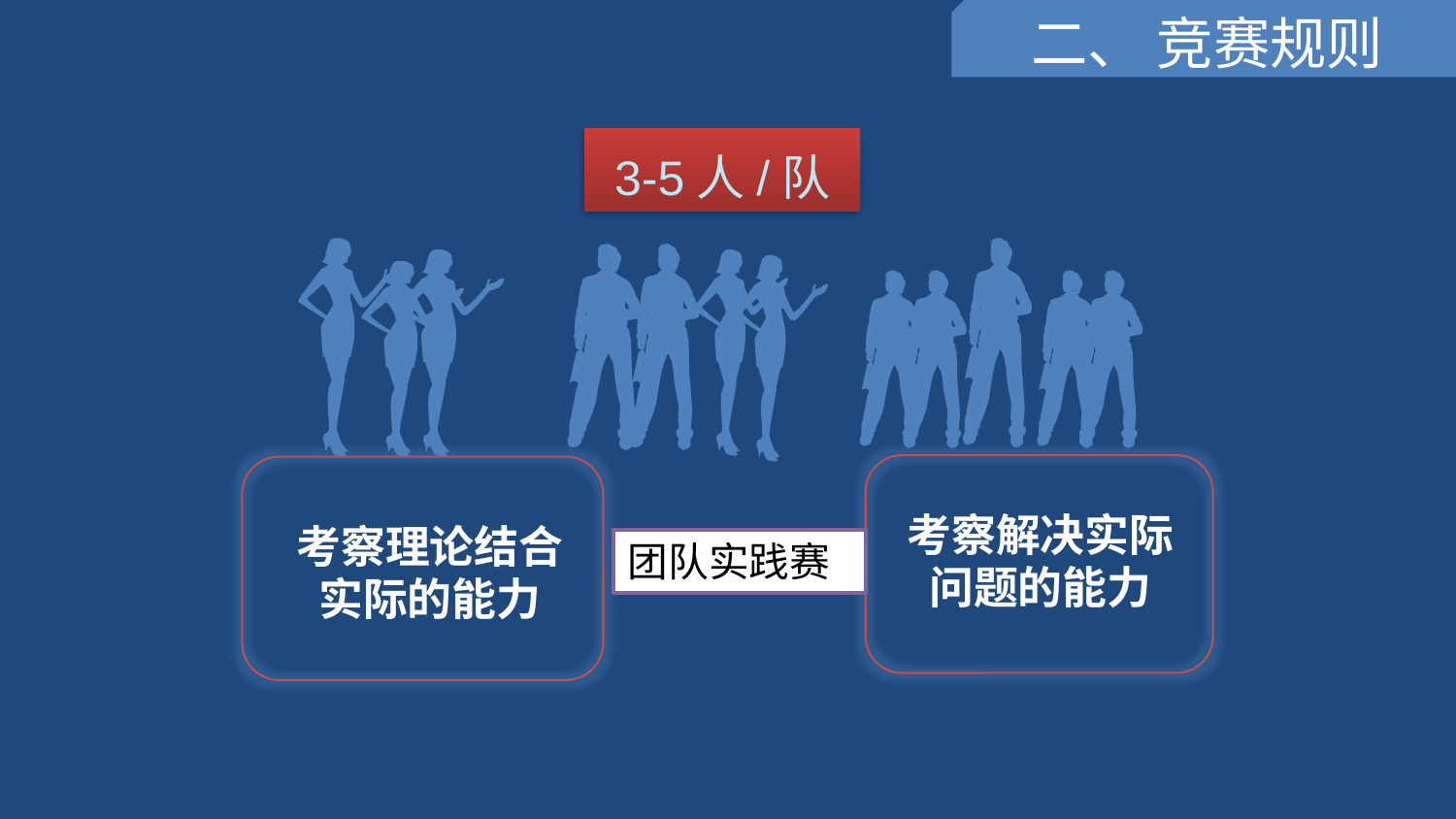

二、 竞赛规则
3-5人/队

考察解决实际
问题的能力
考察理论结合
实际的能力

团队实践赛